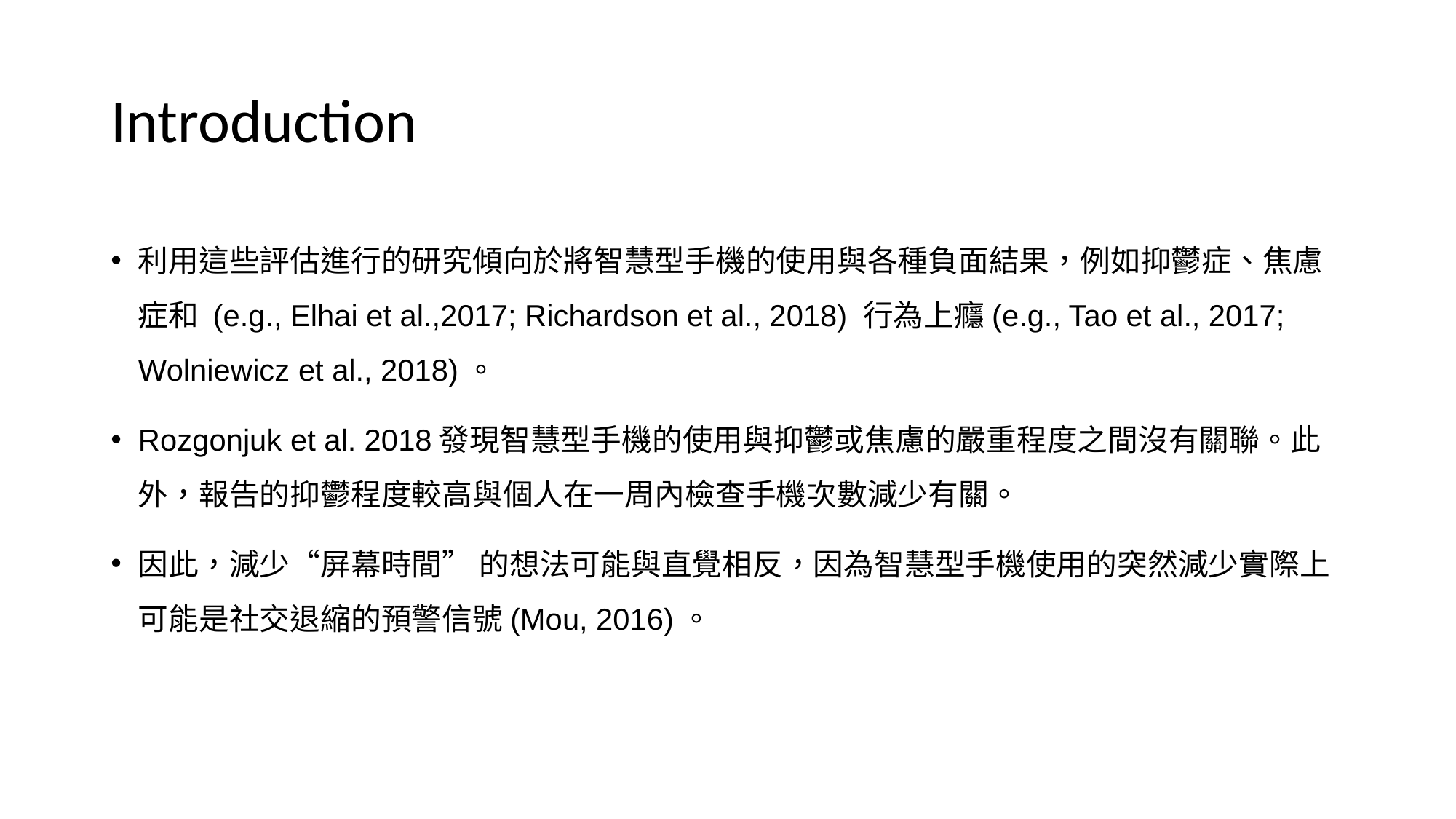

# Introduction
利用這些評估進行的研究傾向於將智慧型手機的使用與各種負面結果，例如抑鬱症、焦慮症和 (e.g., Elhai et al.,2017; Richardson et al., 2018) 行為上癮(e.g., Tao et al., 2017; Wolniewicz et al., 2018)。
Rozgonjuk et al. 2018發現智慧型手機的使用與抑鬱或焦慮的嚴重程度之間沒有關聯。此外，報告的抑鬱程度較高與個人在一周內檢查手機次數減少有關。
因此，減少“屏幕時間” 的想法可能與直覺相反，因為智慧型手機使用的突然減少實際上可能是社交退縮的預警信號(Mou, 2016)。